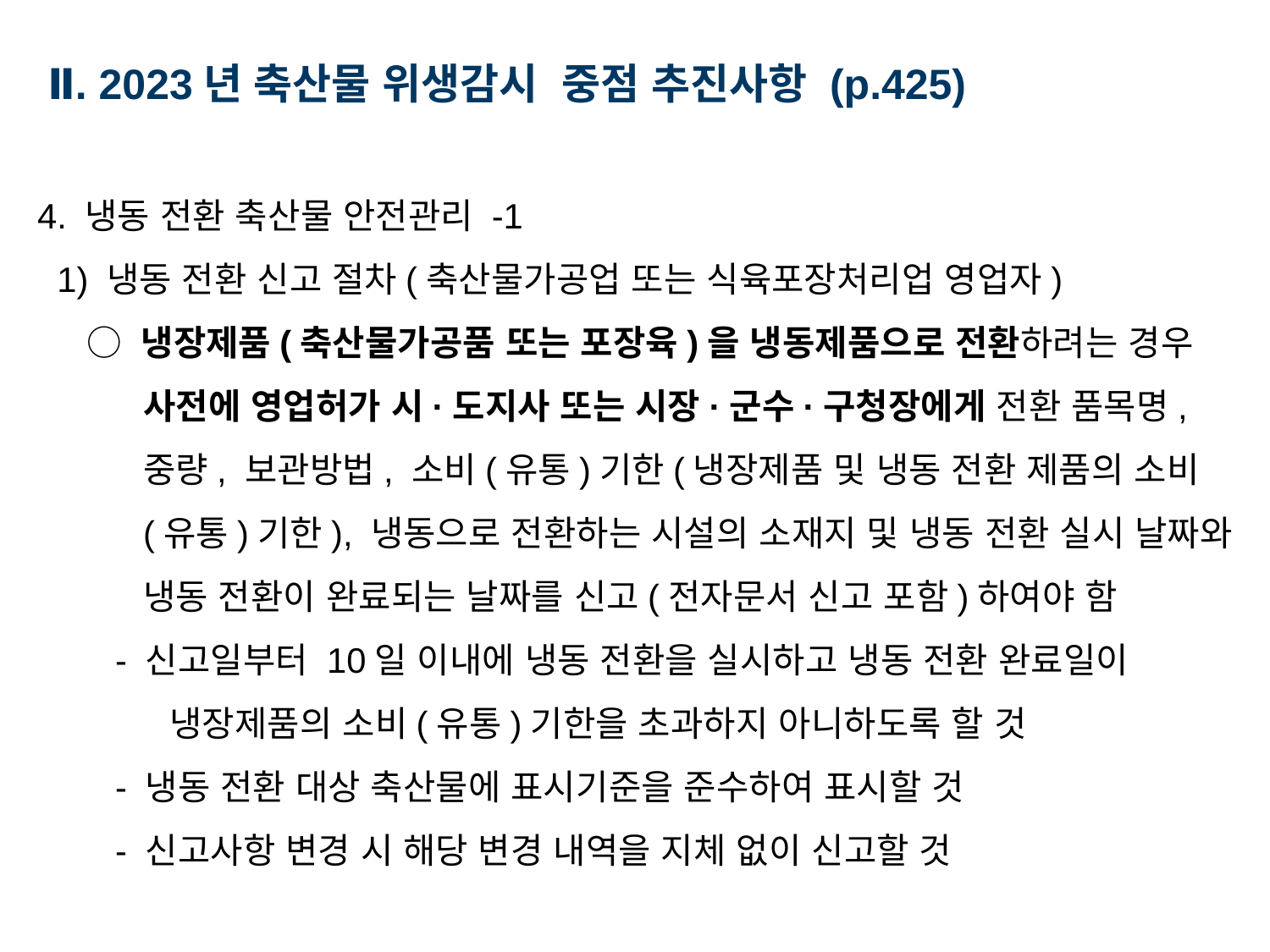

Ⅱ. 2023년 축산물 위생감시  중점 추진사항 (p.425)
4. 냉동 전환 축산물 안전관리 -1
  1) 냉동 전환 신고 절차(축산물가공업 또는 식육포장처리업 영업자)
     ○ 냉장제품(축산물가공품 또는 포장육)을 냉동제품으로 전환하려는 경우 사전에 영업허가 시·도지사 또는 시장·군수·구청장에게 전환 품목명, 중량, 보관방법, 소비(유통)기한(냉장제품 및 냉동 전환 제품의 소비(유통)기한), 냉동으로 전환하는 시설의 소재지 및 냉동 전환 실시 날짜와 냉동 전환이 완료되는 날짜를 신고(전자문서 신고 포함)하여야 함
        - 신고일부터 10일 이내에 냉동 전환을 실시하고 냉동 전환 완료일이 냉장제품의 소비(유통)기한을 초과하지 아니하도록 할 것
        - 냉동 전환 대상 축산물에 표시기준을 준수하여 표시할 것
        - 신고사항 변경 시 해당 변경 내역을 지체 없이 신고할 것